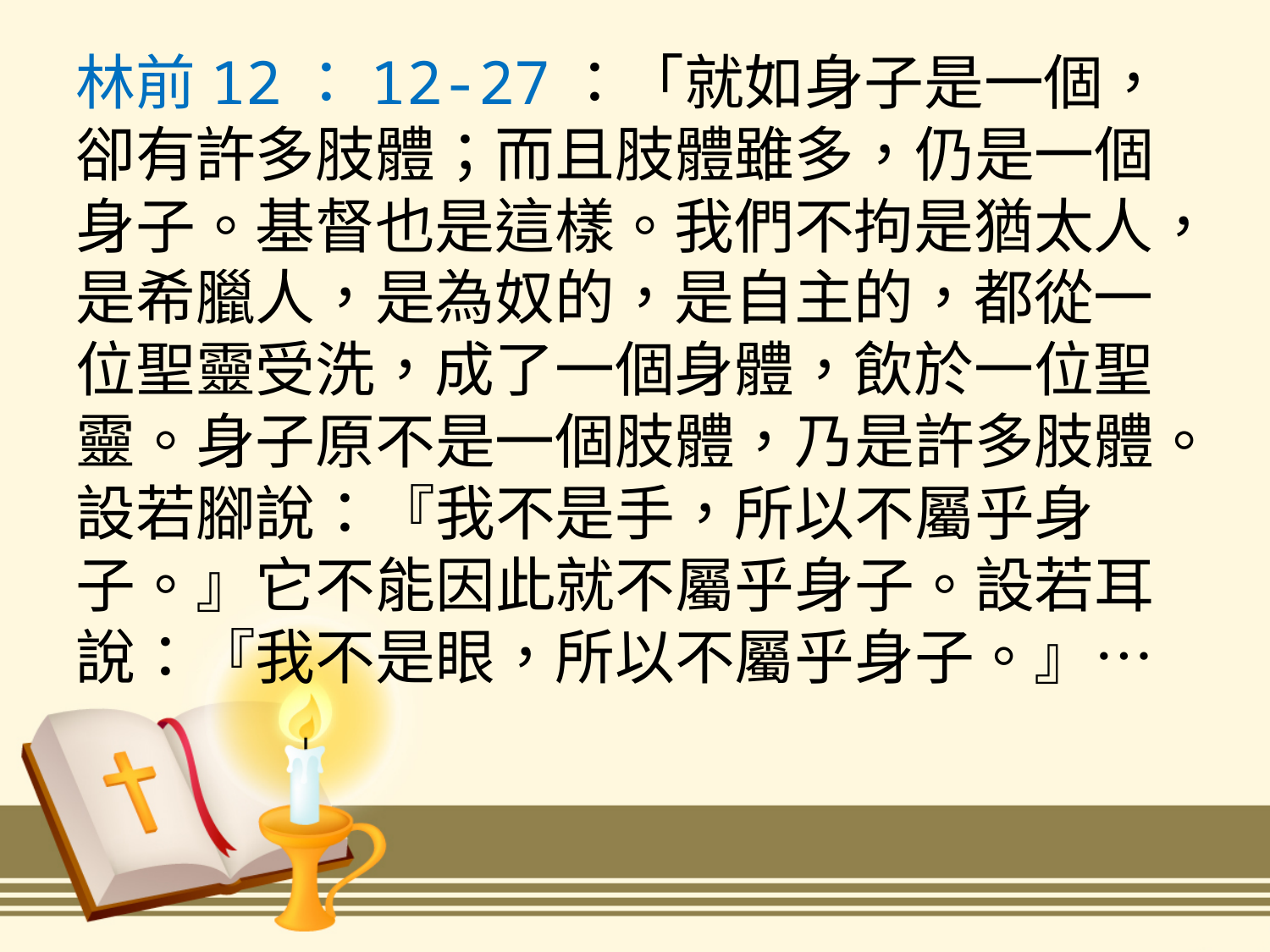

# 林前12：12-27：「就如身子是一個，卻有許多肢體；而且肢體雖多，仍是一個身子。基督也是這樣。我們不拘是猶太人，是希臘人，是為奴的，是自主的，都從一位聖靈受洗，成了一個身體，飲於一位聖靈。身子原不是一個肢體，乃是許多肢體。設若腳說：『我不是手，所以不屬乎身子。』它不能因此就不屬乎身子。設若耳說：『我不是眼，所以不屬乎身子。』…